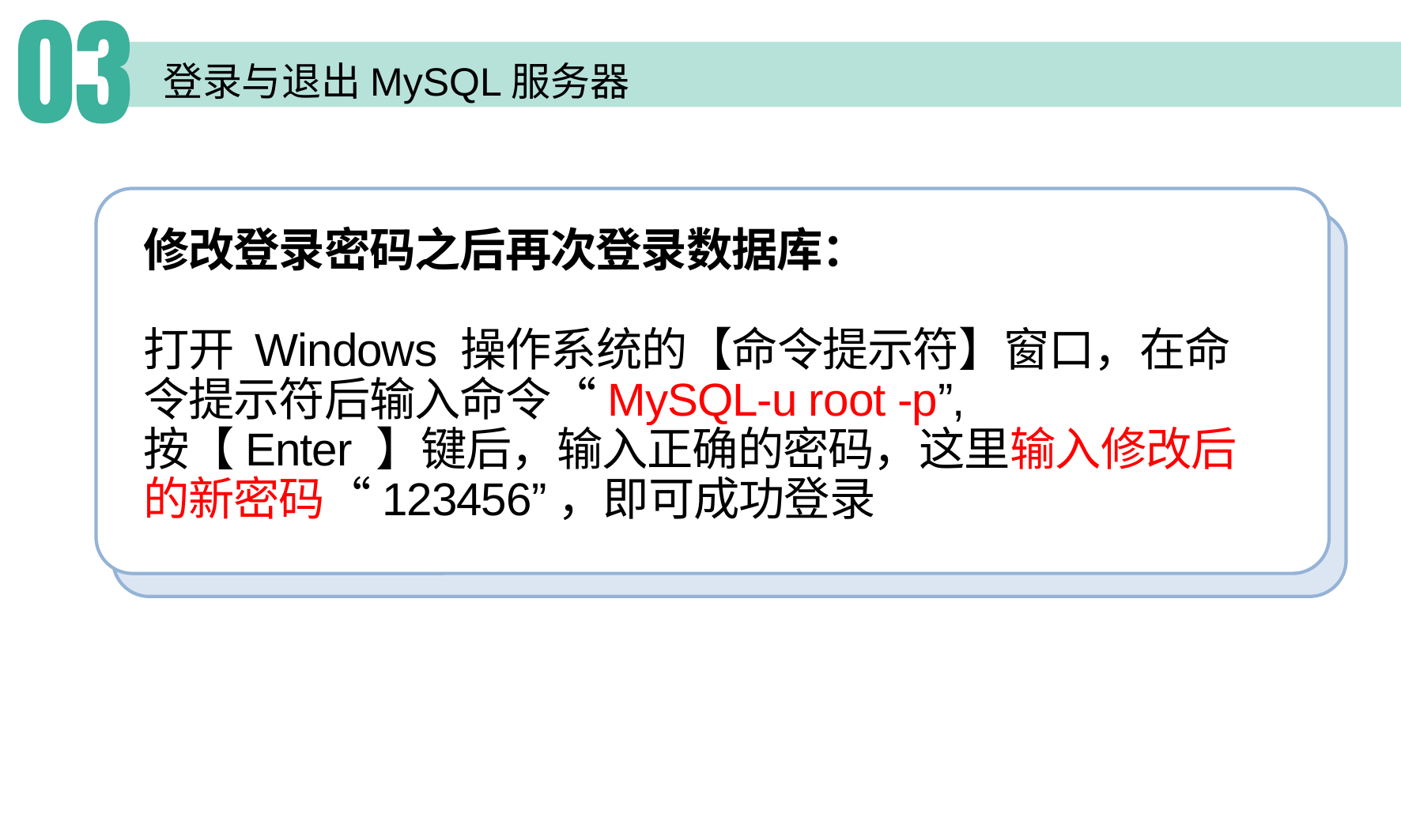

03

  登录与退出MySQL服务器

修改登录密码之后再次登录数据库：

打开 Windows 操作系统的【命令提示符】窗口，在命令提示符后输入命令“MySQL-u root -p”,
按【Enter 】键后，输入正确的密码，这里输入修改后的新密码“123456”，即可成功登录